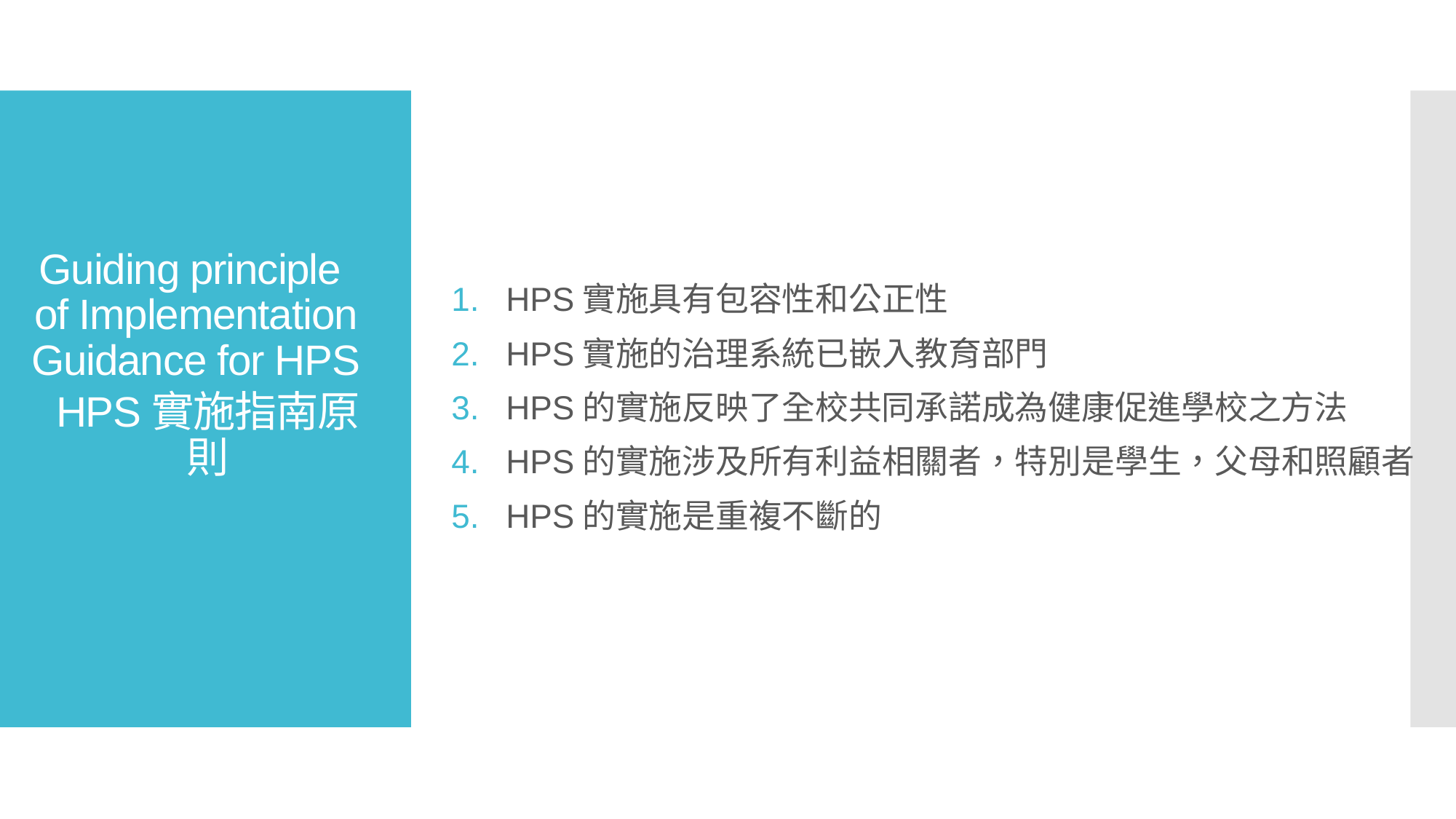

HPS實施具有包容性和公正性
HPS實施的治理系統已嵌入教育部門
HPS的實施反映了全校共同承諾成為健康促進學校之方法
HPS的實施涉及所有利益相關者，特別是學生，父母和照顧者
HPS的實施是重複不斷的
# Guiding principle of Implementation Guidance for HPS
HPS實施指南原則